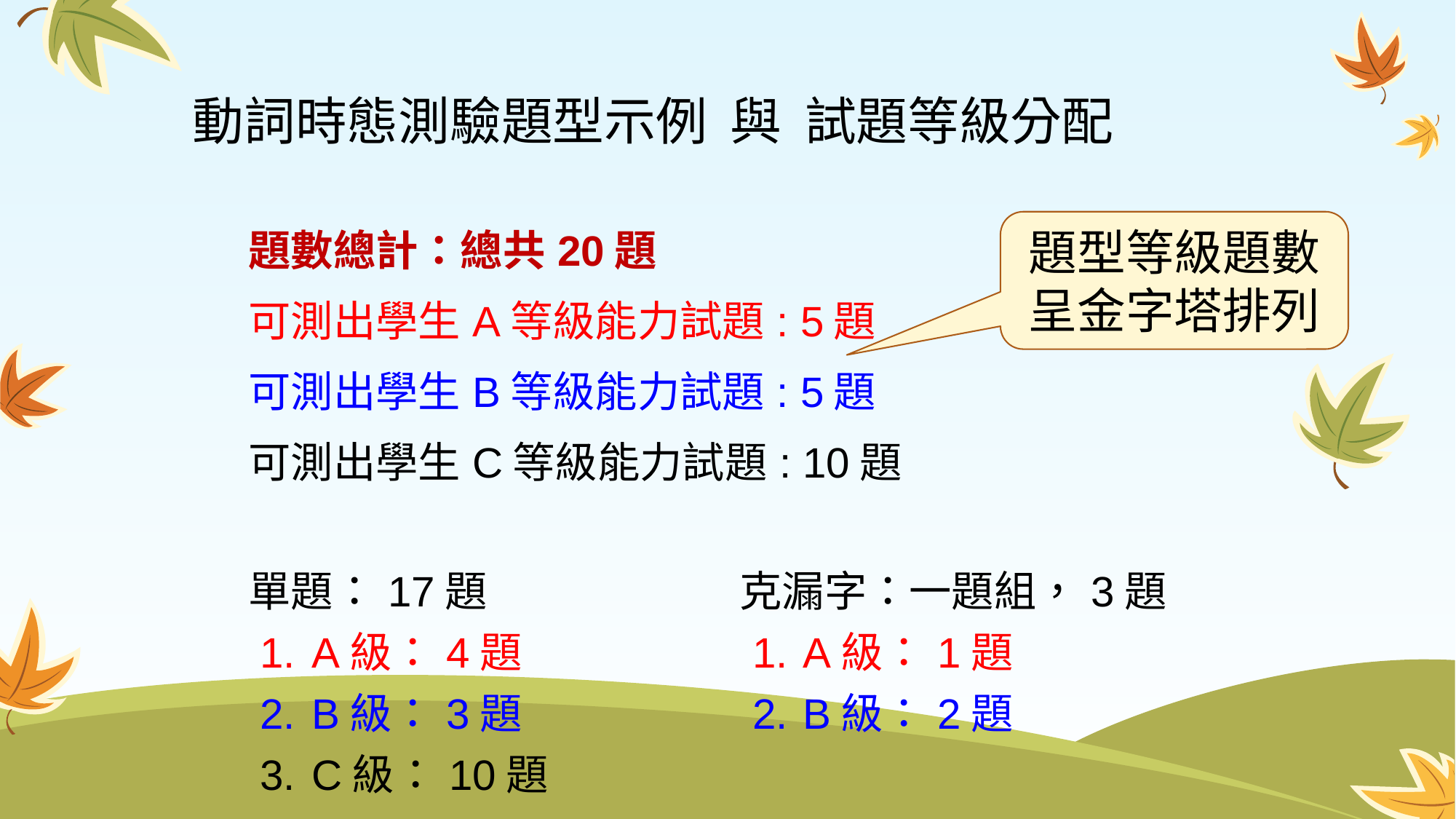

# 動詞時態測驗題型示例  與  試題等級分配
| 題數總計：總共20題 可測出學生A等級能力試題: 5題 可測出學生B等級能力試題: 5題 可測出學生C等級能力試題: 10題 |  |
| --- | --- |
| 單題：17題 A級：4題 B級：3題 C級：10題 | 克漏字：一題組，3題 A級：1題 B級：2題 |
題型等級題數呈金字塔排列